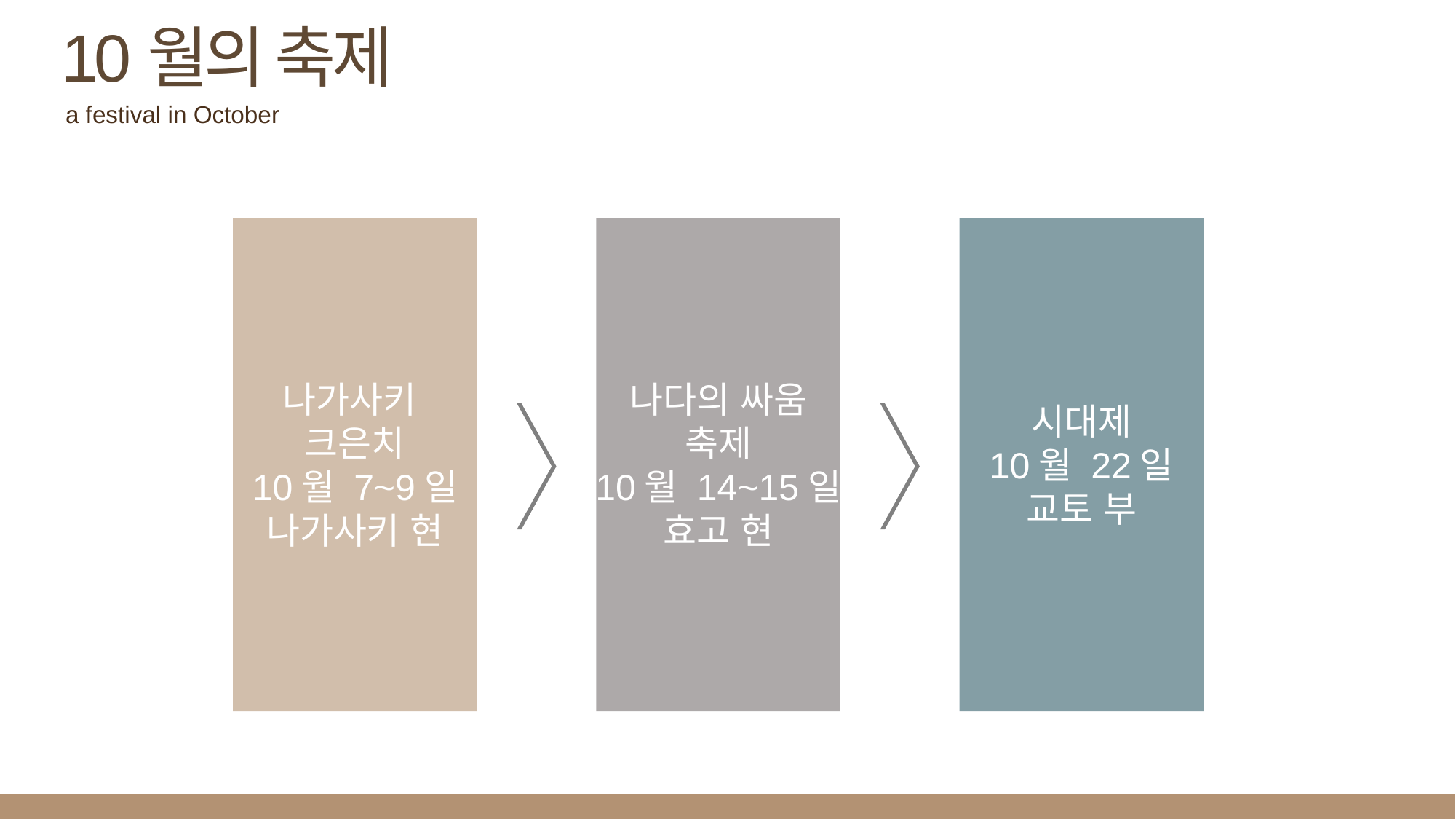

10월의 축제
a festival in October

나가사키
크은치
10월 7~9일
나가사키 현
나다의 싸움
축제
10월 14~15일
효고 현
시대제
10월 22일
교토 부